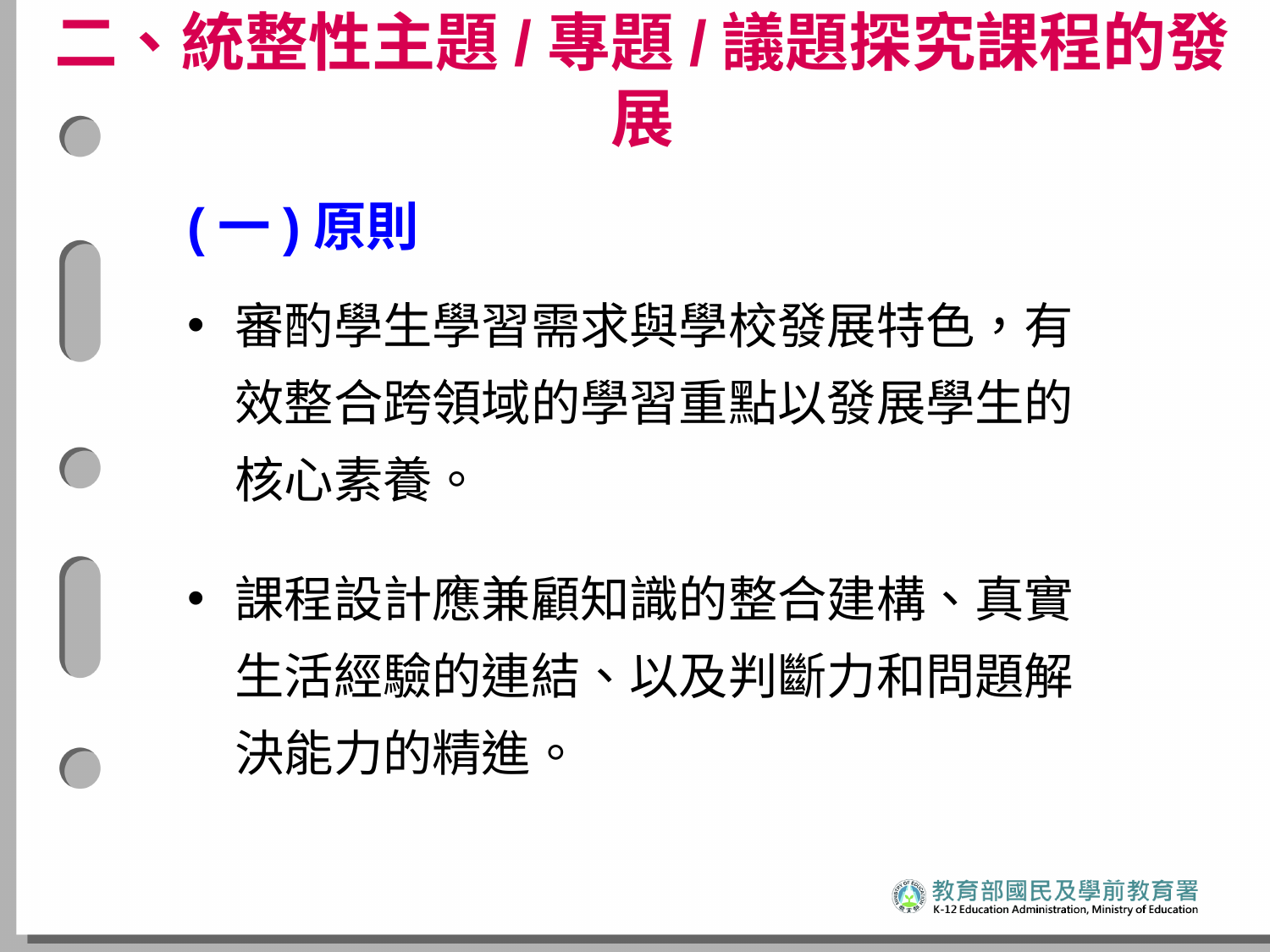

# 二、統整性主題/專題/議題探究課程的發展
(一)原則
審酌學生學習需求與學校發展特色，有效整合跨領域的學習重點以發展學生的核心素養。
課程設計應兼顧知識的整合建構、真實生活經驗的連結、以及判斷力和問題解決能力的精進。